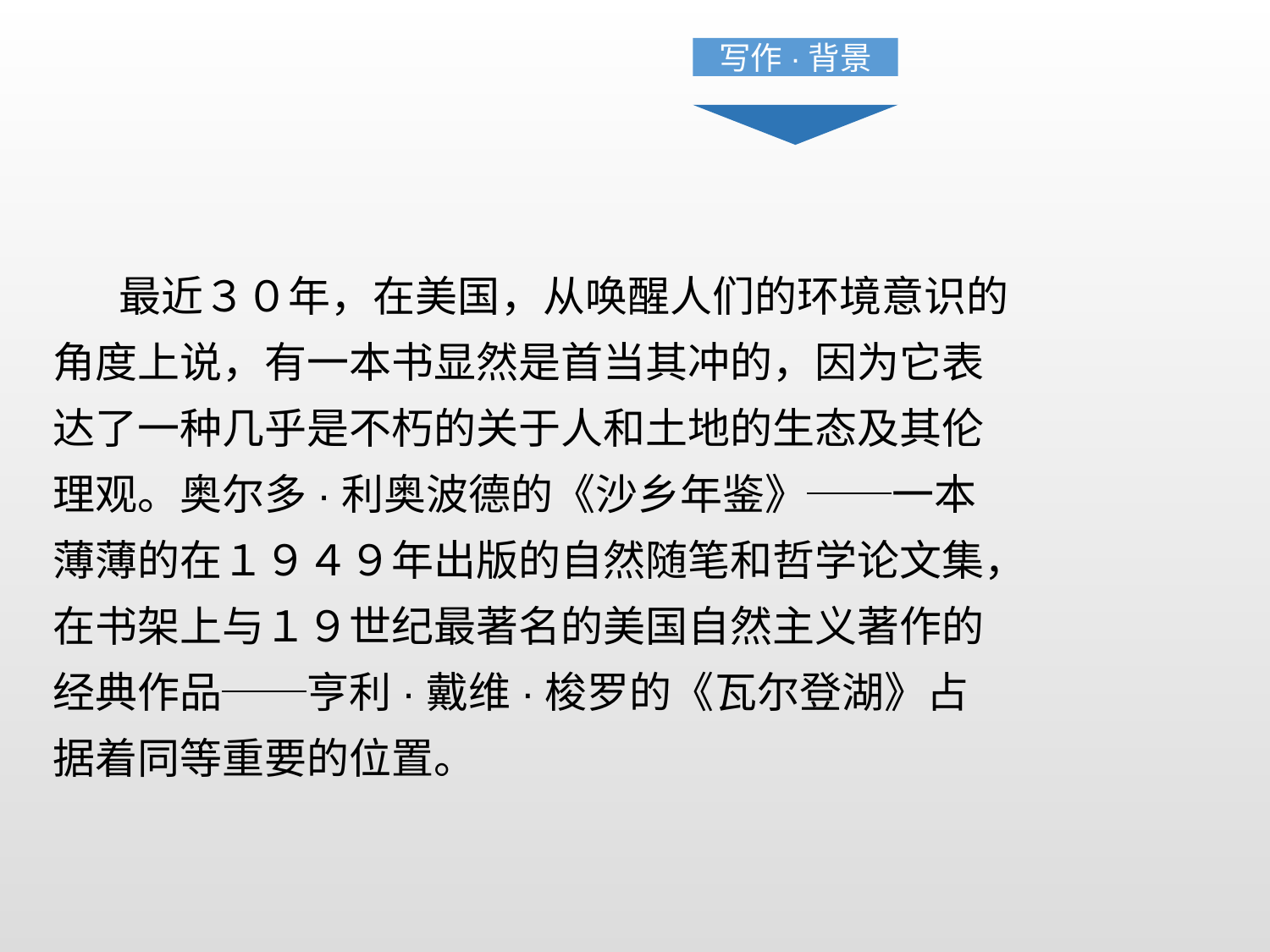

写作·背景

           最近３０年，在美国，从唤醒人们的环境意识的角度上说，有一本书显然是首当其冲的，因为它表达了一种几乎是不朽的关于人和土地的生态及其伦理观。奥尔多·利奥波德的《沙乡年鉴》──一本薄薄的在１９４９年出版的自然随笔和哲学论文集，在书架上与１９世纪最著名的美国自然主义著作的经典作品──亨利·戴维·梭罗的《瓦尔登湖》占据着同等重要的位置。